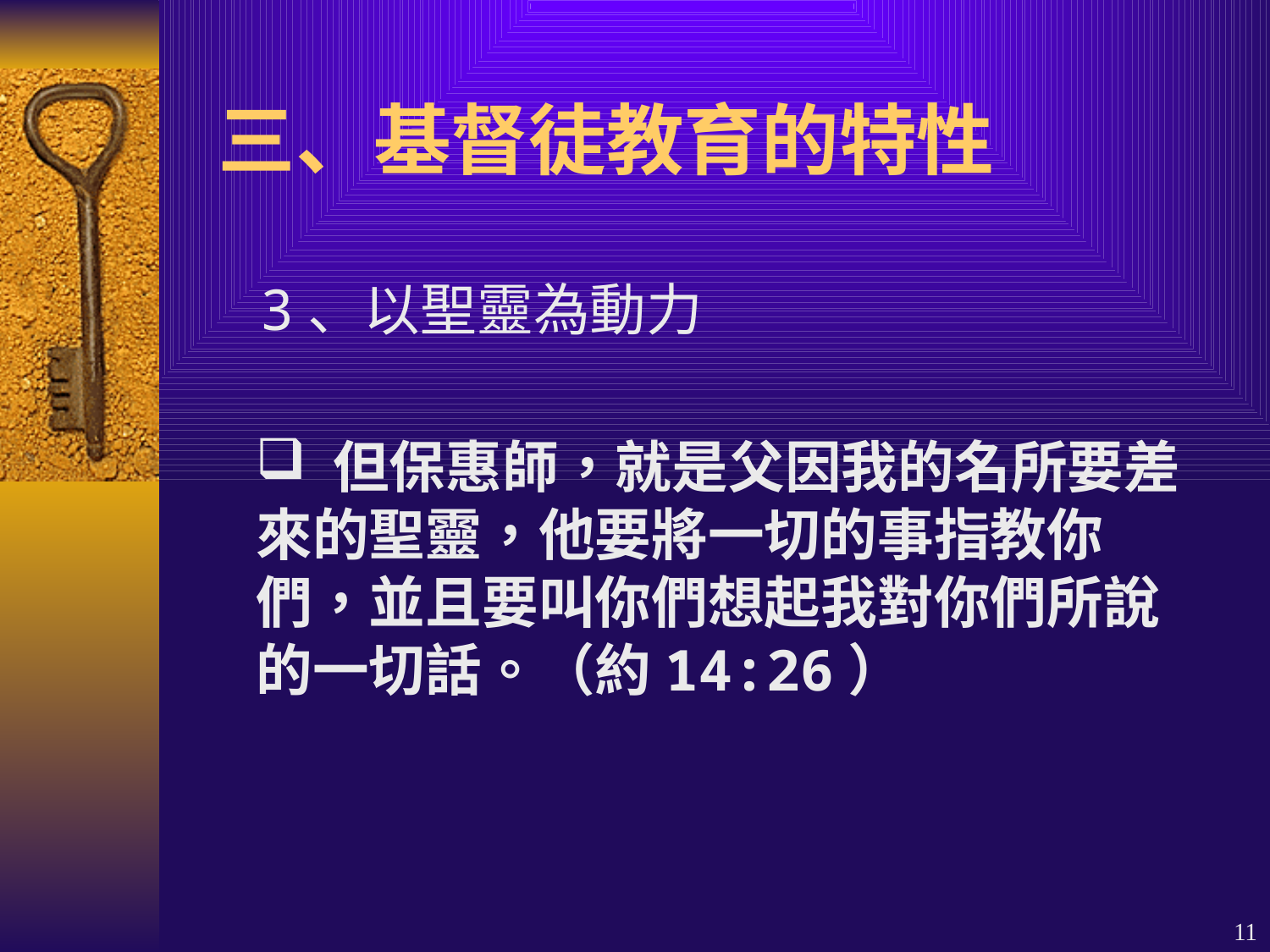

# 三、基督徒教育的特性

  3、以聖靈為動力

 但保惠師，就是父因我的名所要差來的聖靈，他要將一切的事指教你們，並且要叫你們想起我對你們所說的一切話。（約14:26）

11